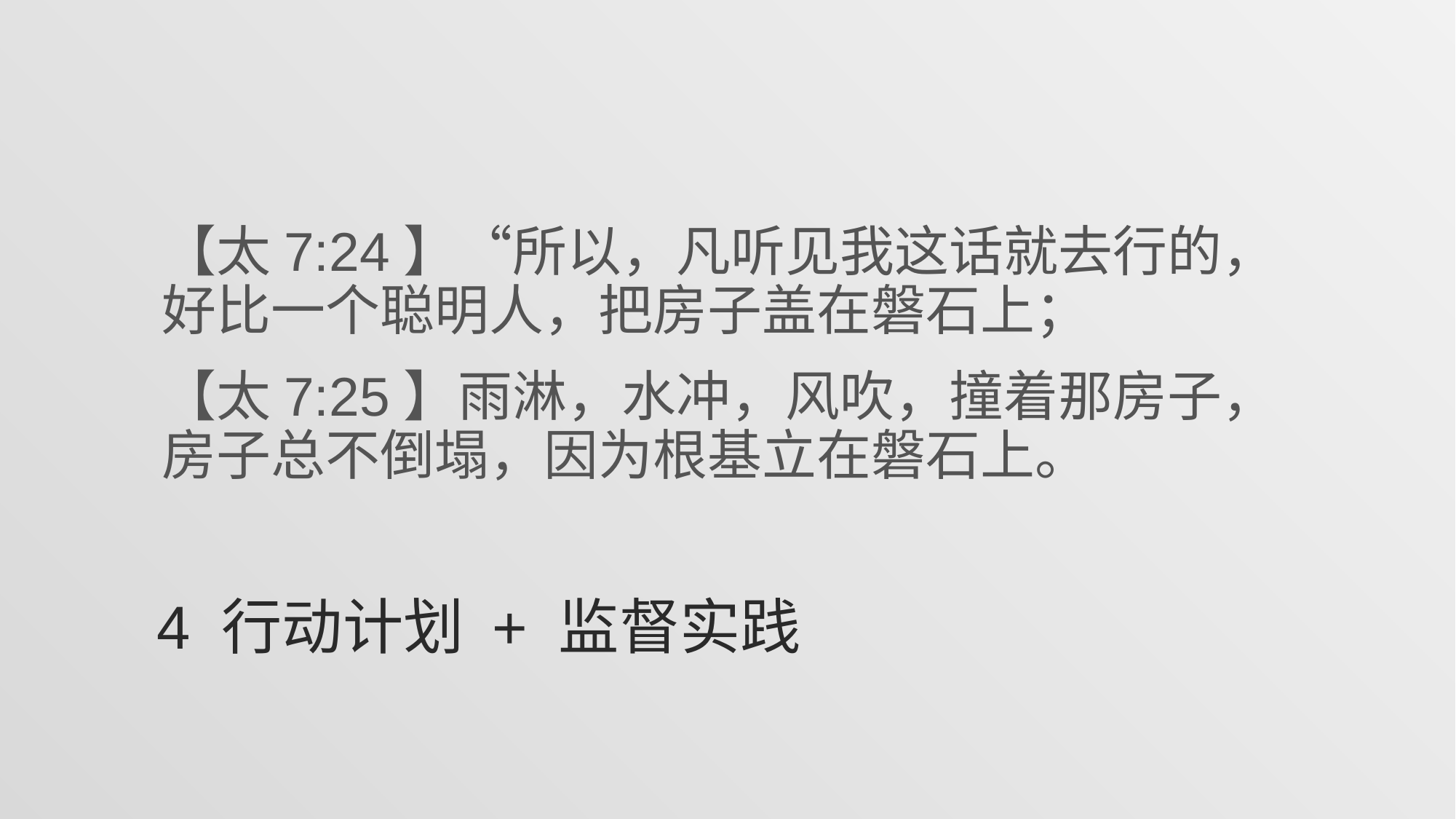

#
【太7:24】“所以，凡听见我这话就去行的，好比一个聪明人，把房子盖在磐石上；
【太7:25】雨淋，水冲，风吹，撞着那房子，房子总不倒塌，因为根基立在磐石上。
4 行动计划 + 监督实践